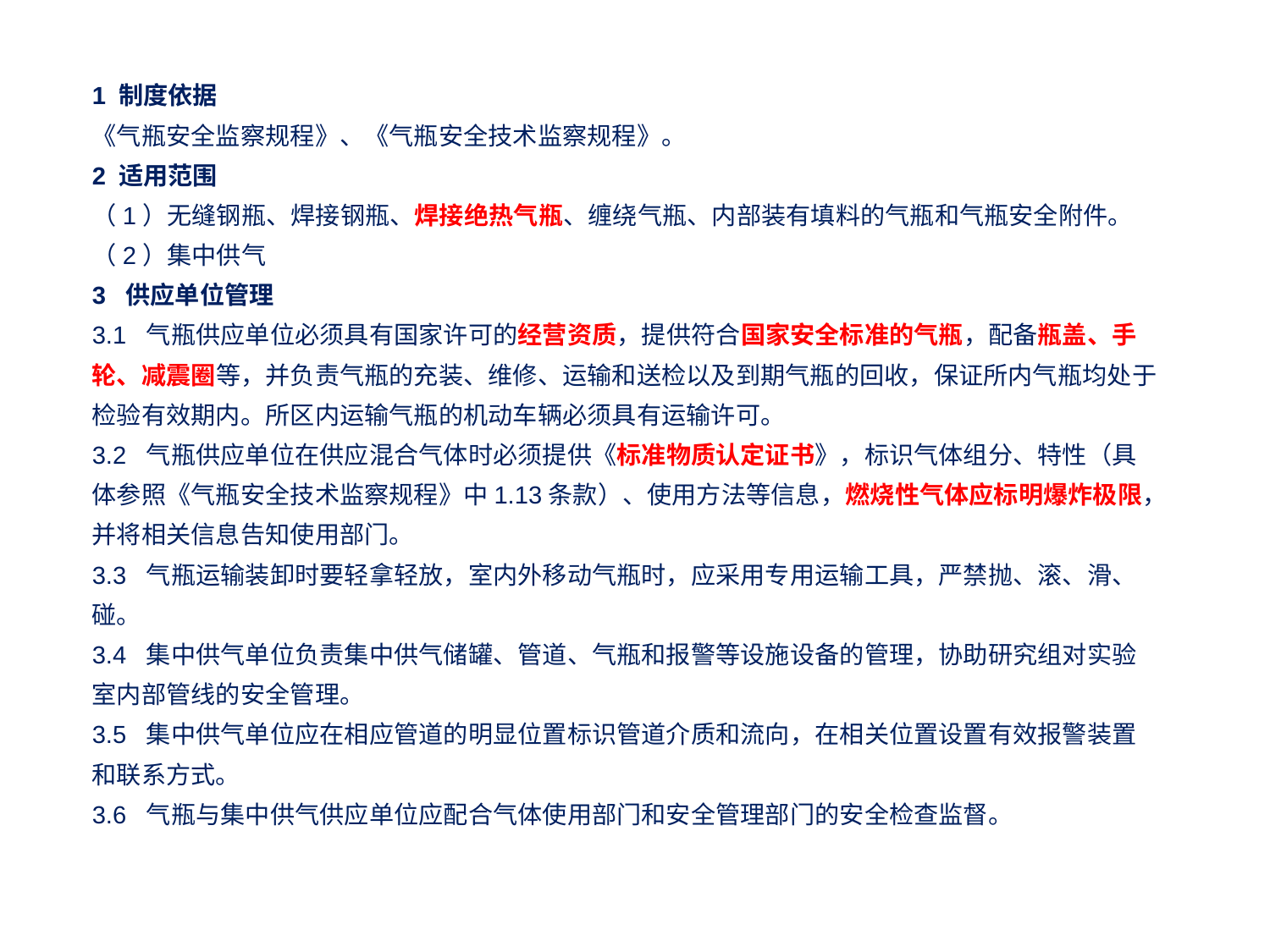

1 制度依据
《气瓶安全监察规程》、《气瓶安全技术监察规程》。
2 适用范围
（1）无缝钢瓶、焊接钢瓶、焊接绝热气瓶、缠绕气瓶、内部装有填料的气瓶和气瓶安全附件。
（2）集中供气
3  供应单位管理
3.1  气瓶供应单位必须具有国家许可的经营资质，提供符合国家安全标准的气瓶，配备瓶盖、手轮、减震圈等，并负责气瓶的充装、维修、运输和送检以及到期气瓶的回收，保证所内气瓶均处于检验有效期内。所区内运输气瓶的机动车辆必须具有运输许可。
3.2  气瓶供应单位在供应混合气体时必须提供《标准物质认定证书》，标识气体组分、特性（具体参照《气瓶安全技术监察规程》中1.13条款）、使用方法等信息，燃烧性气体应标明爆炸极限，并将相关信息告知使用部门。
3.3  气瓶运输装卸时要轻拿轻放，室内外移动气瓶时，应采用专用运输工具，严禁抛、滚、滑、碰。
3.4  集中供气单位负责集中供气储罐、管道、气瓶和报警等设施设备的管理，协助研究组对实验室内部管线的安全管理。
3.5  集中供气单位应在相应管道的明显位置标识管道介质和流向，在相关位置设置有效报警装置和联系方式。
3.6  气瓶与集中供气供应单位应配合气体使用部门和安全管理部门的安全检查监督。